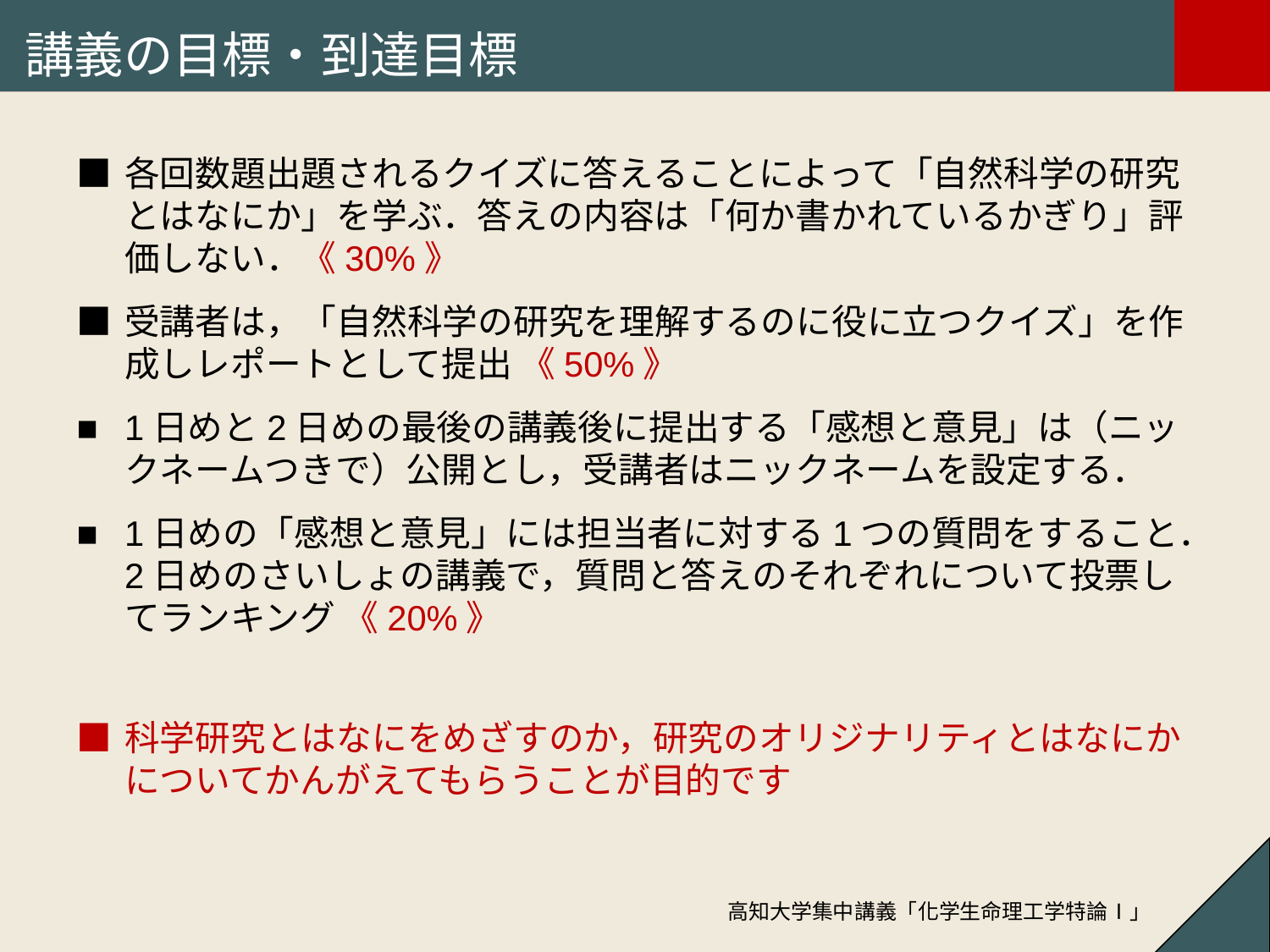

# 講義の目標・到達目標
■	各回数題出題されるクイズに答えることによって「自然科学の研究とはなにか」を学ぶ．答えの内容は「何か書かれているかぎり」評価しない．《30%》
■	受講者は，「自然科学の研究を理解するのに役に立つクイズ」を作成しレポートとして提出 《50%》
■	1日めと2日めの最後の講義後に提出する「感想と意見」は（ニックネームつきで）公開とし，受講者はニックネームを設定する．
■	1日めの「感想と意見」には担当者に対する1つの質問をすること．2日めのさいしょの講義で，質問と答えのそれぞれについて投票してランキング 《20%》

■	科学研究とはなにをめざすのか，研究のオリジナリティとはなにかについてかんがえてもらうことが目的です